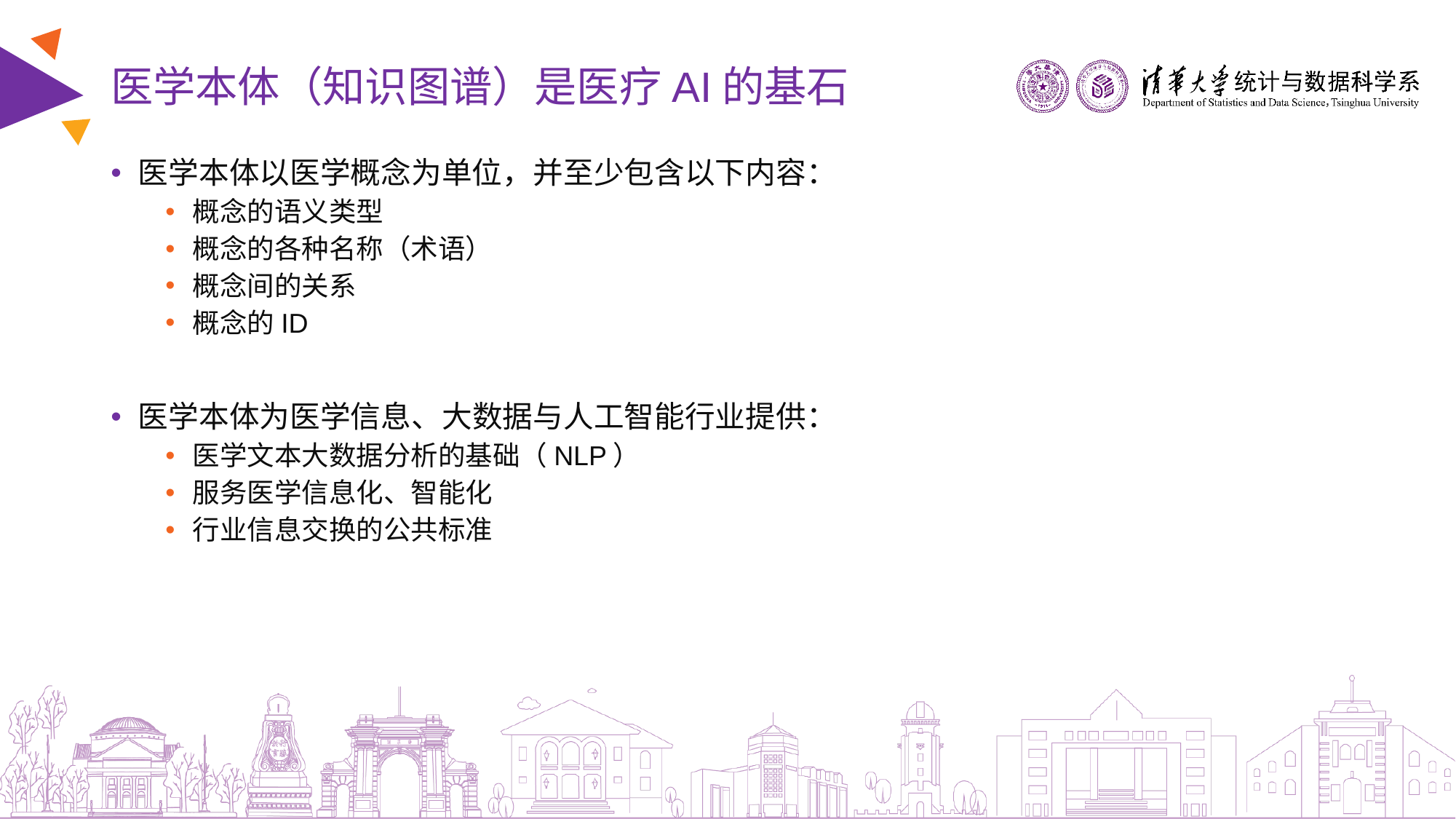

# 医学本体（知识图谱）是医疗AI的基石
医学本体以医学概念为单位，并至少包含以下内容：
概念的语义类型
概念的各种名称（术语）
概念间的关系
概念的ID

医学本体为医学信息、大数据与人工智能行业提供：
医学文本大数据分析的基础（NLP）
服务医学信息化、智能化
行业信息交换的公共标准